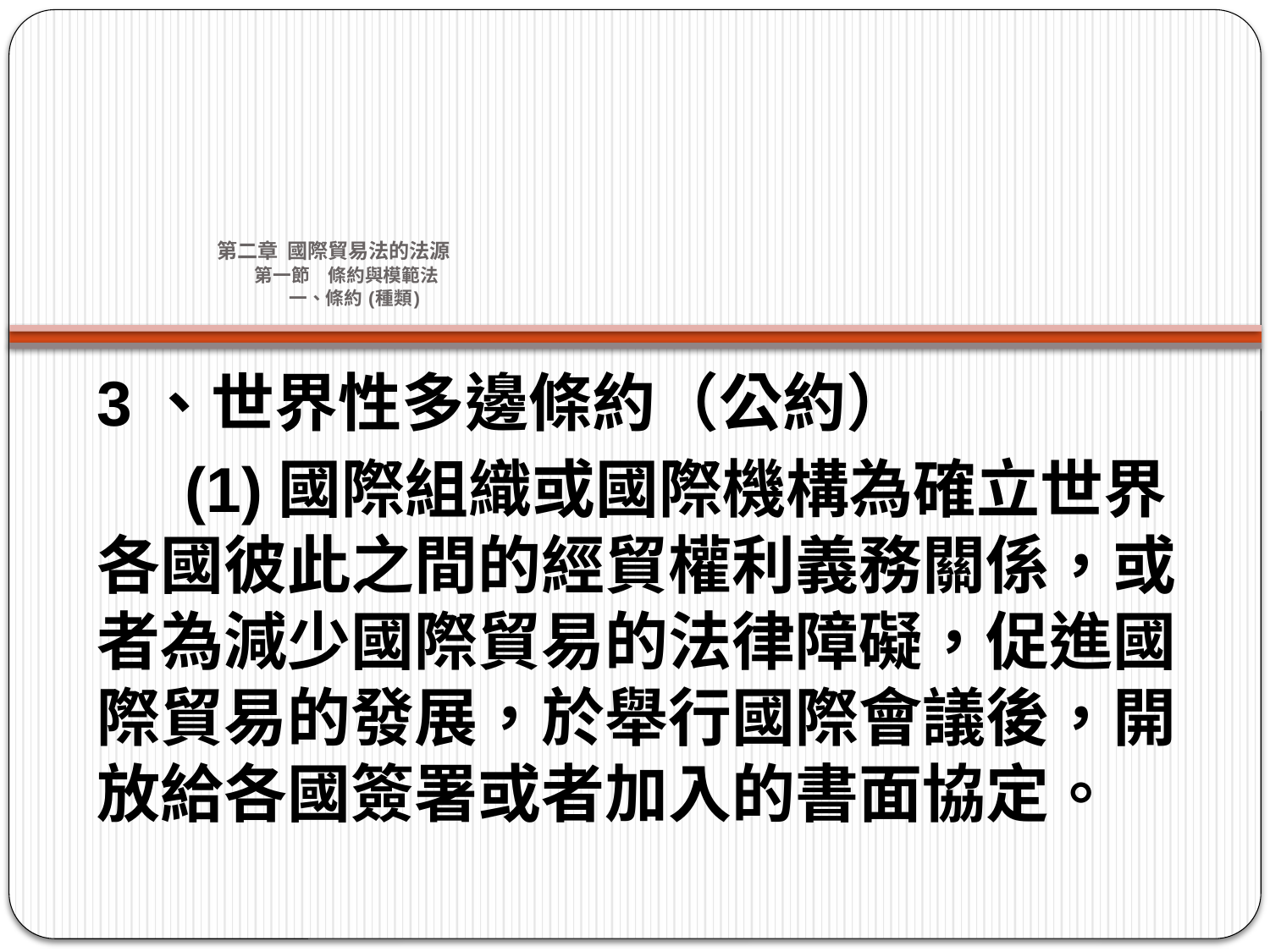

# 第二章  國際貿易法的法源 第一節　條約與模範法 一、條約 (種類)
3、世界性多邊條約（公約）
     (1)國際組織或國際機構為確立世界各國彼此之間的經貿權利義務關係，或者為減少國際貿易的法律障礙，促進國際貿易的發展，於舉行國際會議後，開放給各國簽署或者加入的書面協定。